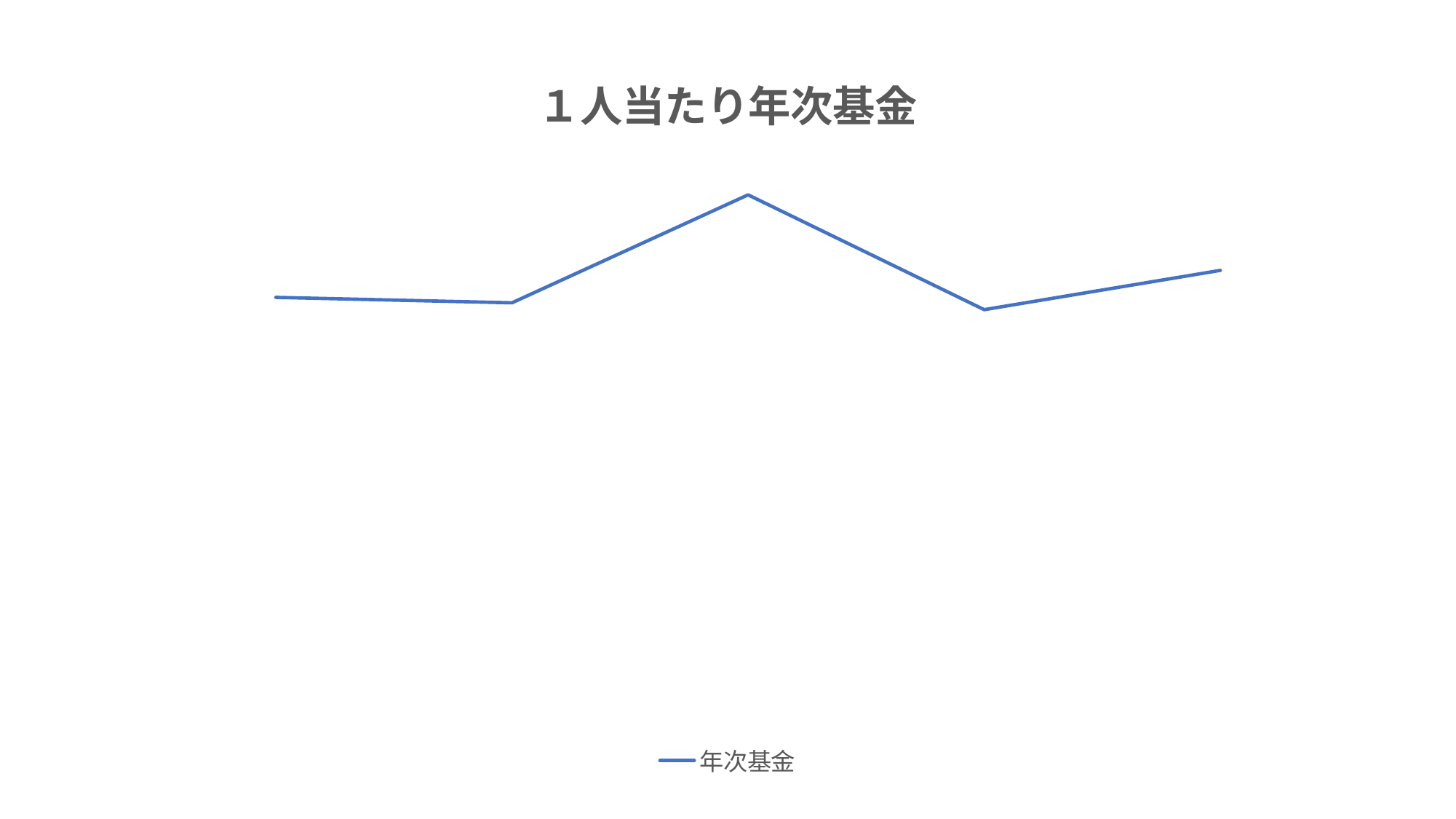

### Chart: １人当たり年次基金

| Category | 年次基金 |
|---|---|